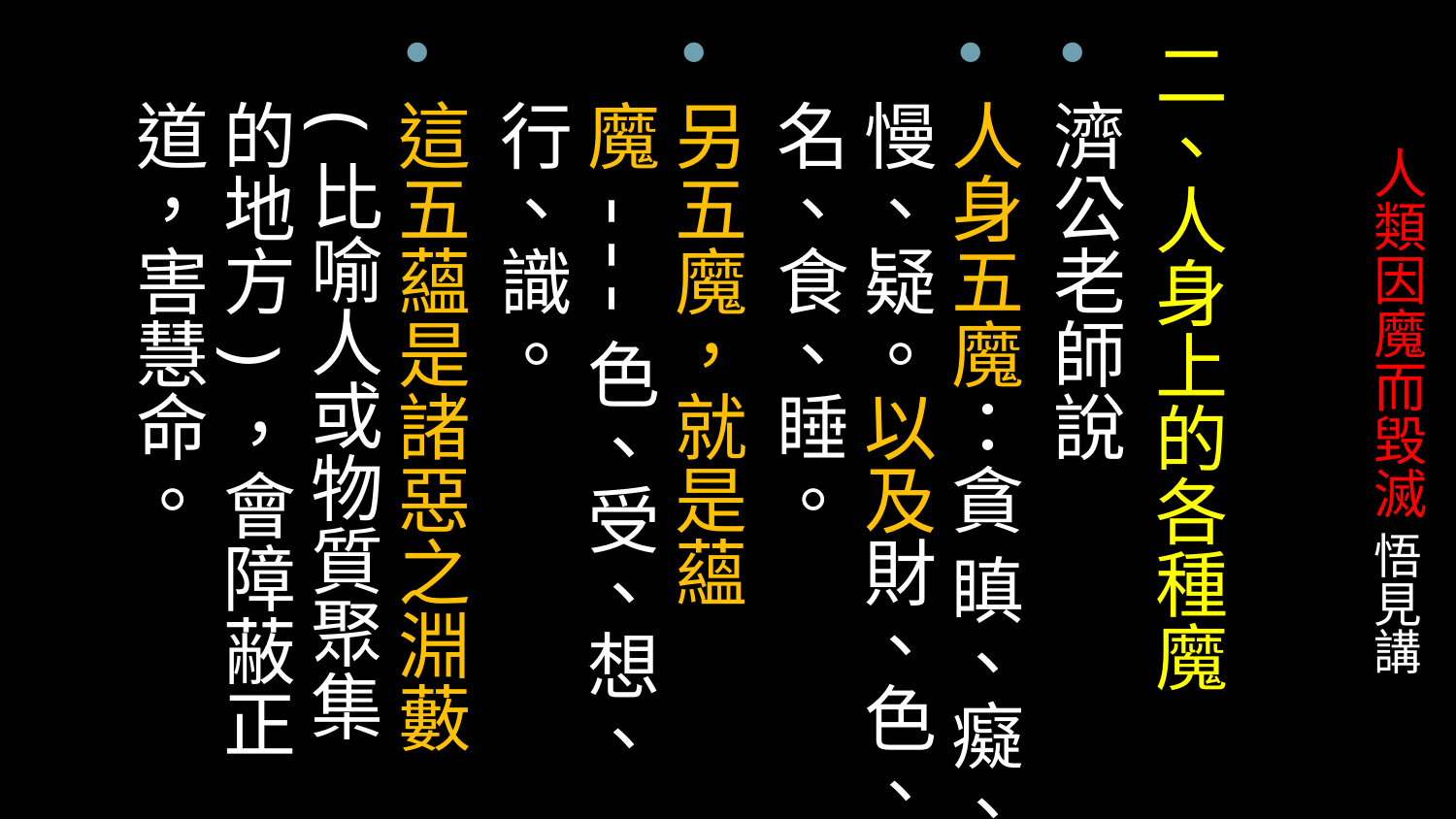

二、人身上的各種魔
濟公老師說
人身五魔：貪 瞋、癡、慢、疑。以及財、色、名、食、睡。
另五魔，就是蘊魔---色、受、想、行、識。
這五蘊是諸惡之淵藪(比喻人或物質聚集的地方)，會障蔽正道，害慧命。

# 人類因魔而毀滅 悟見講